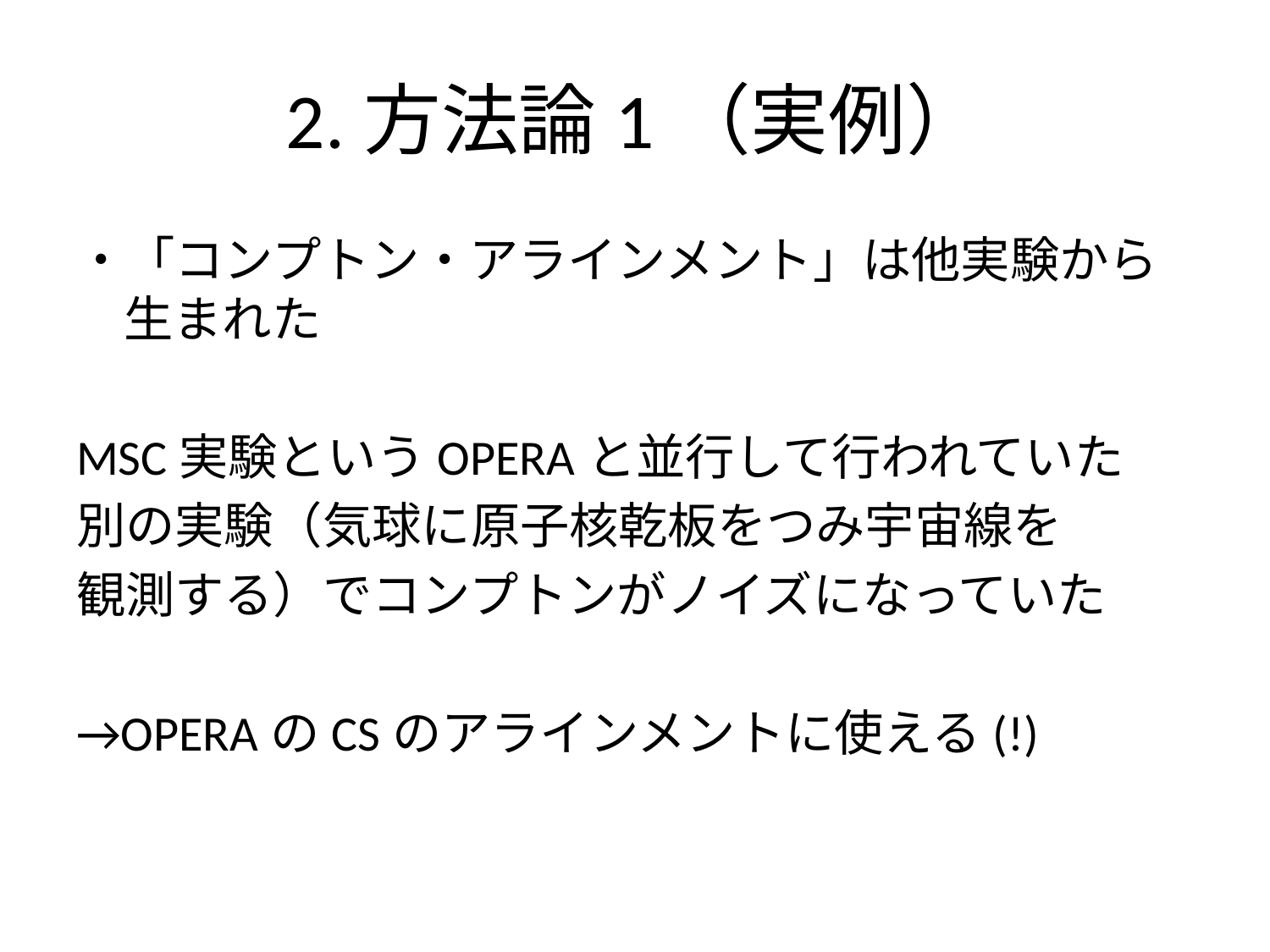

# 2.方法論1（実例）
・「コンプトン・アラインメント」は他実験から生まれた

MSC実験というOPERAと並行して行われていた
別の実験（気球に原子核乾板をつみ宇宙線を
観測する）でコンプトンがノイズになっていた

→OPERAのCSのアラインメントに使える(!)